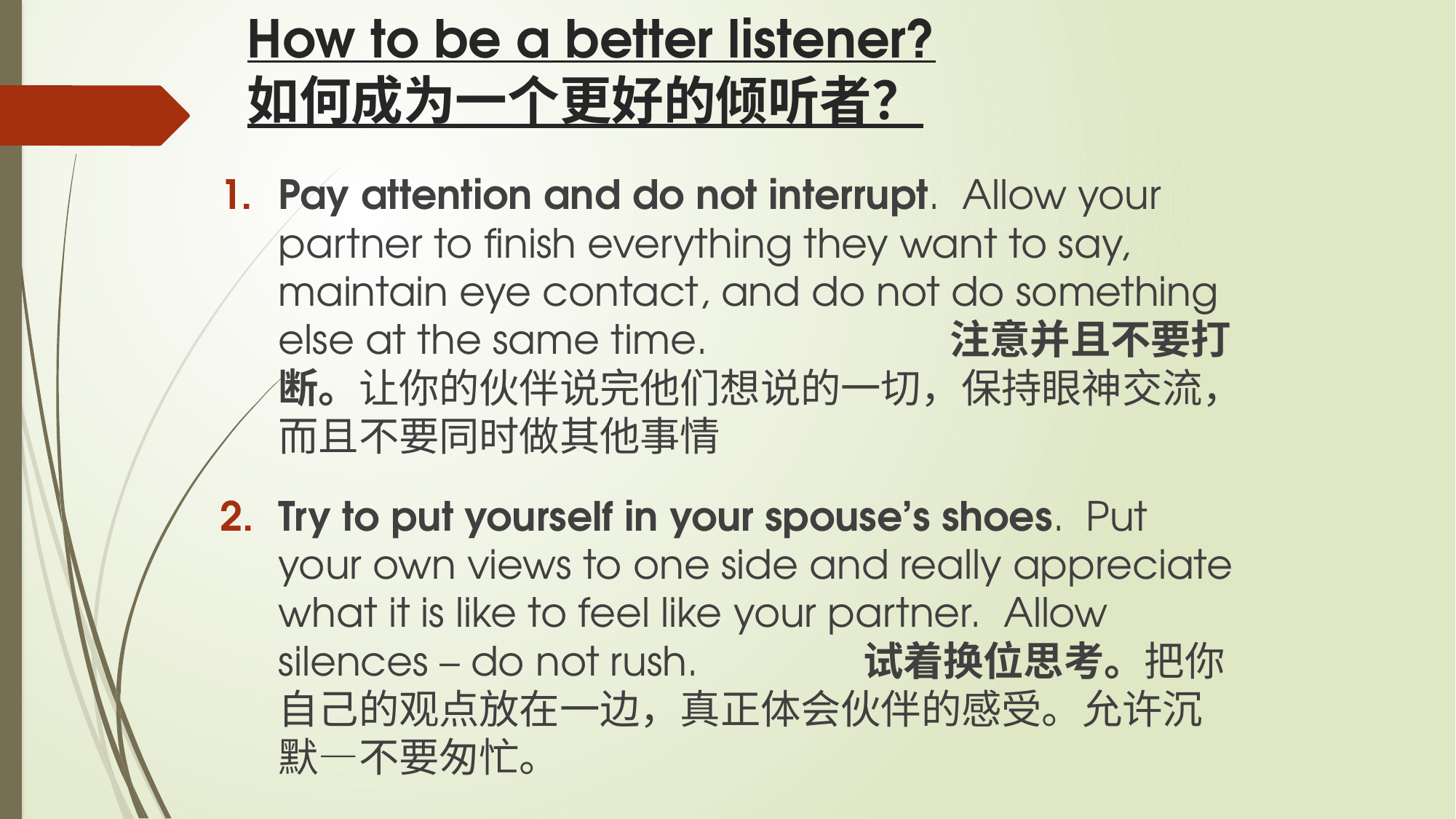

# How to be a better listener? 如何成为一个更好的倾听者？
Pay attention and do not interrupt.  Allow your partner to finish everything they want to say, maintain eye contact, and do not do something else at the same time.                     注意并且不要打断。让你的伙伴说完他们想说的一切，保持眼神交流，而且不要同时做其他事情
Try to put yourself in your spouse’s shoes.  Put your own views to one side and really appreciate what it is like to feel like your partner.  Allow silences – do not rush.              试着换位思考。把你自己的观点放在一边，真正体会伙伴的感受。允许沉默—不要匆忙。